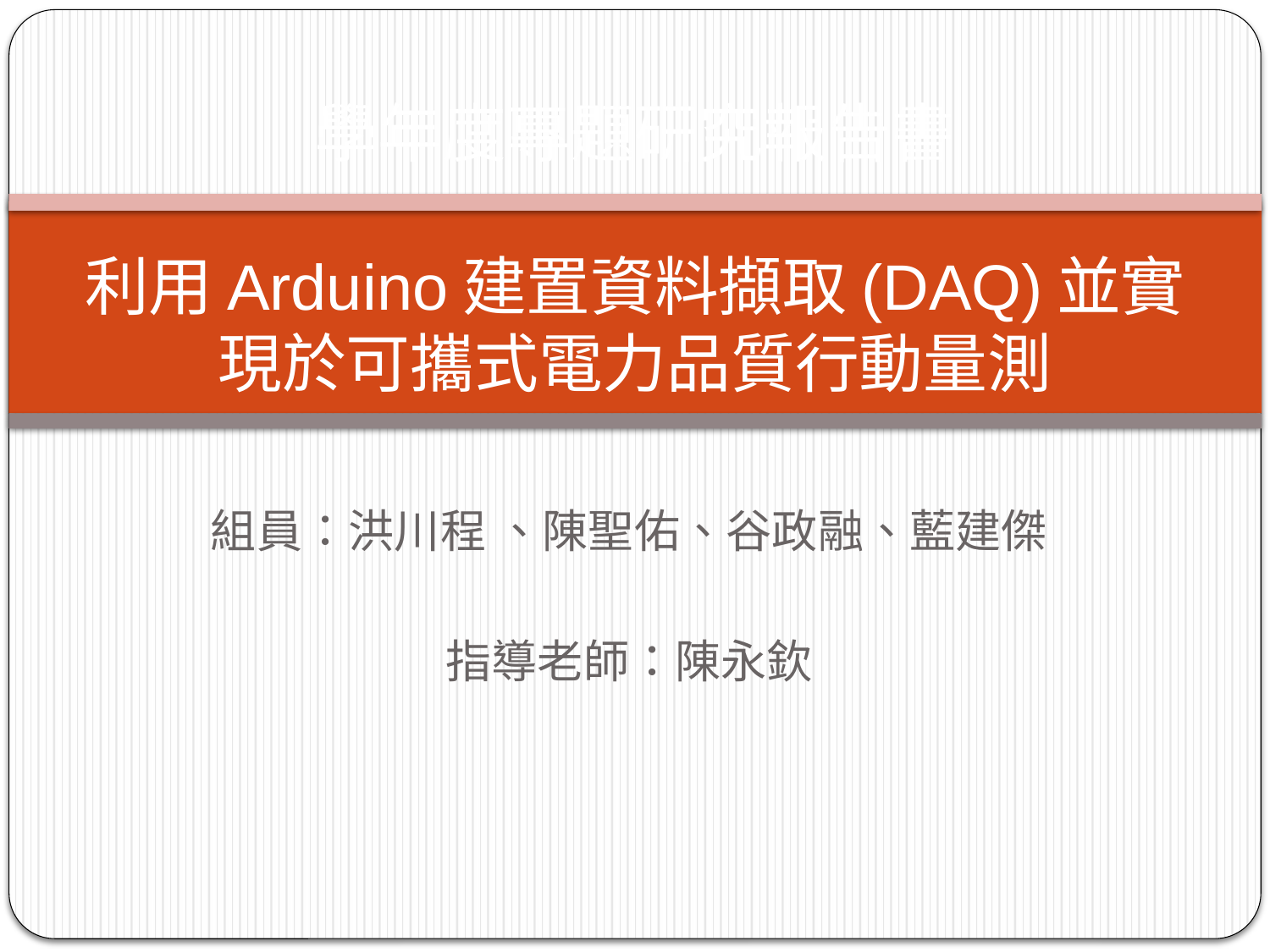

# 學年度專題研究報告書   利用Arduino建置資料擷取(DAQ)並實現於可攜式電力品質行動量測
組員：洪川程 、陳聖佑、谷政融、藍建傑

指導老師：陳永欽